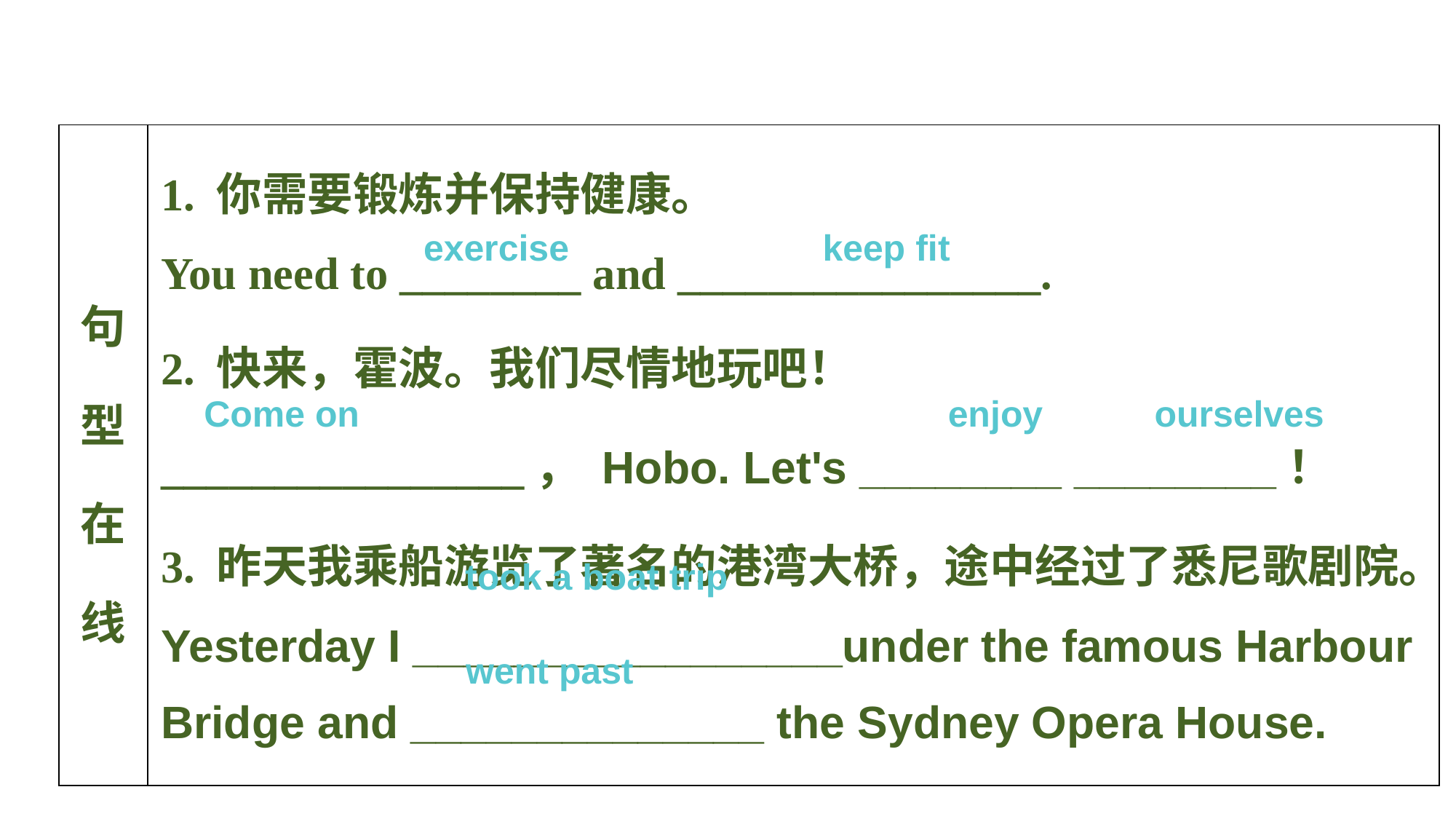

| 句型在线 | 1. 你需要锻炼并保持健康。 You need to \_\_\_\_\_\_\_\_ and \_\_\_\_\_\_\_\_\_\_\_\_\_\_\_\_. 2. 快来，霍波。我们尽情地玩吧！ \_\_\_\_\_\_\_\_\_\_\_\_\_\_\_\_， Hobo. Let's \_\_\_\_\_\_\_\_ \_\_\_\_\_\_\_\_！ 3. 昨天我乘船游览了著名的港湾大桥，途中经过了悉尼歌剧院。 Yesterday I \_\_\_\_\_\_\_\_\_\_\_\_\_\_\_\_\_under the famous Harbour Bridge and \_\_\_\_\_\_\_\_\_\_\_\_\_\_ the Sydney Opera House. |
| --- | --- |
exercise                         keep fit
Come on                                                          enjoy           ourselves
took a boat trip
went past